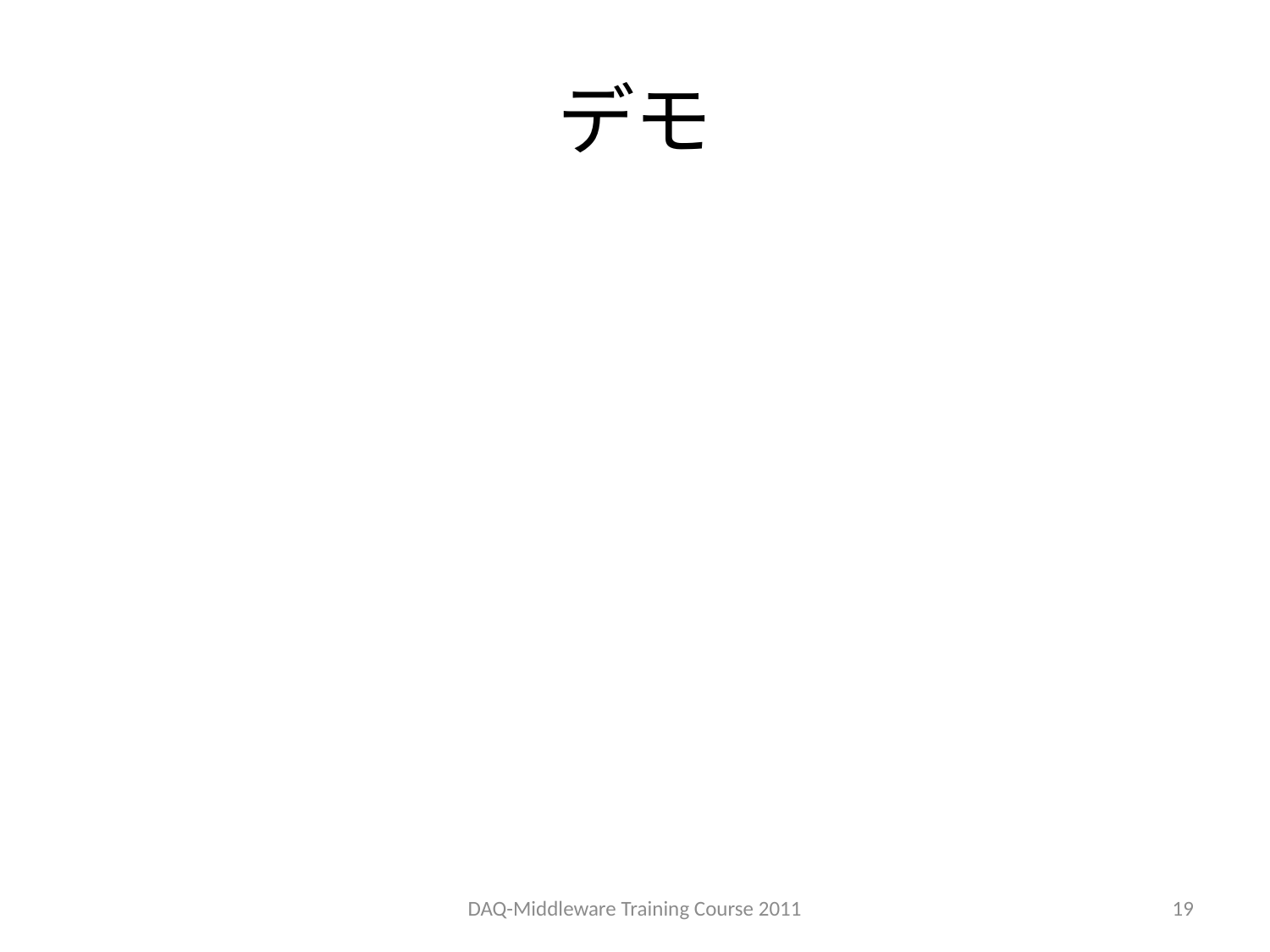

# デモ

DAQ-Middleware Training Course 2011
19